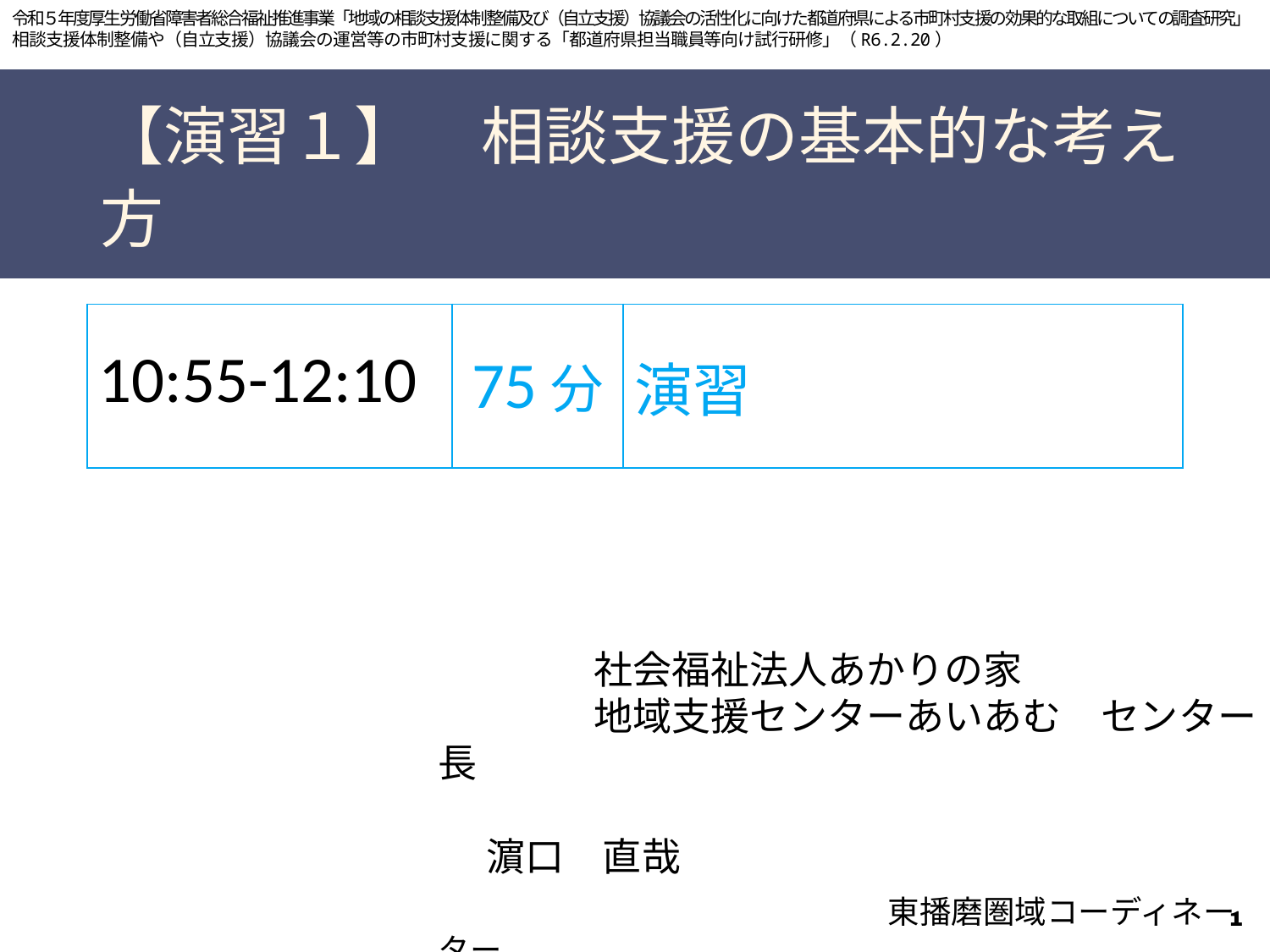

令和５年度厚生労働省障害者総合福祉推進事業「地域の相談支援体制整備及び（自立支援）協議会の活性化に向けた都道府県による市町村支援の効果的な取組についての調査研究」
相談支援体制整備や（自立支援）協議会の運営等の市町村支援に関する「都道府県担当職員等向け試行研修」（R6.2.20）

# 【演習１】　相談支援の基本的な考え方
| 10:55-12:10 | 75分 | 演習 |
| --- | --- | --- |
　　　　社会福祉法人あかりの家
　　　　地域支援センターあいあむ　センター長
　　　　　　　　　　　　　　　　　　　　　　 濵口　直哉

　　　　　　　　　　　　                                                   東播磨圏域コーディネーター
　　　　　　　              圏域医療的ケア児等コーディネーター
                                                                  主任相談支援専門員
1